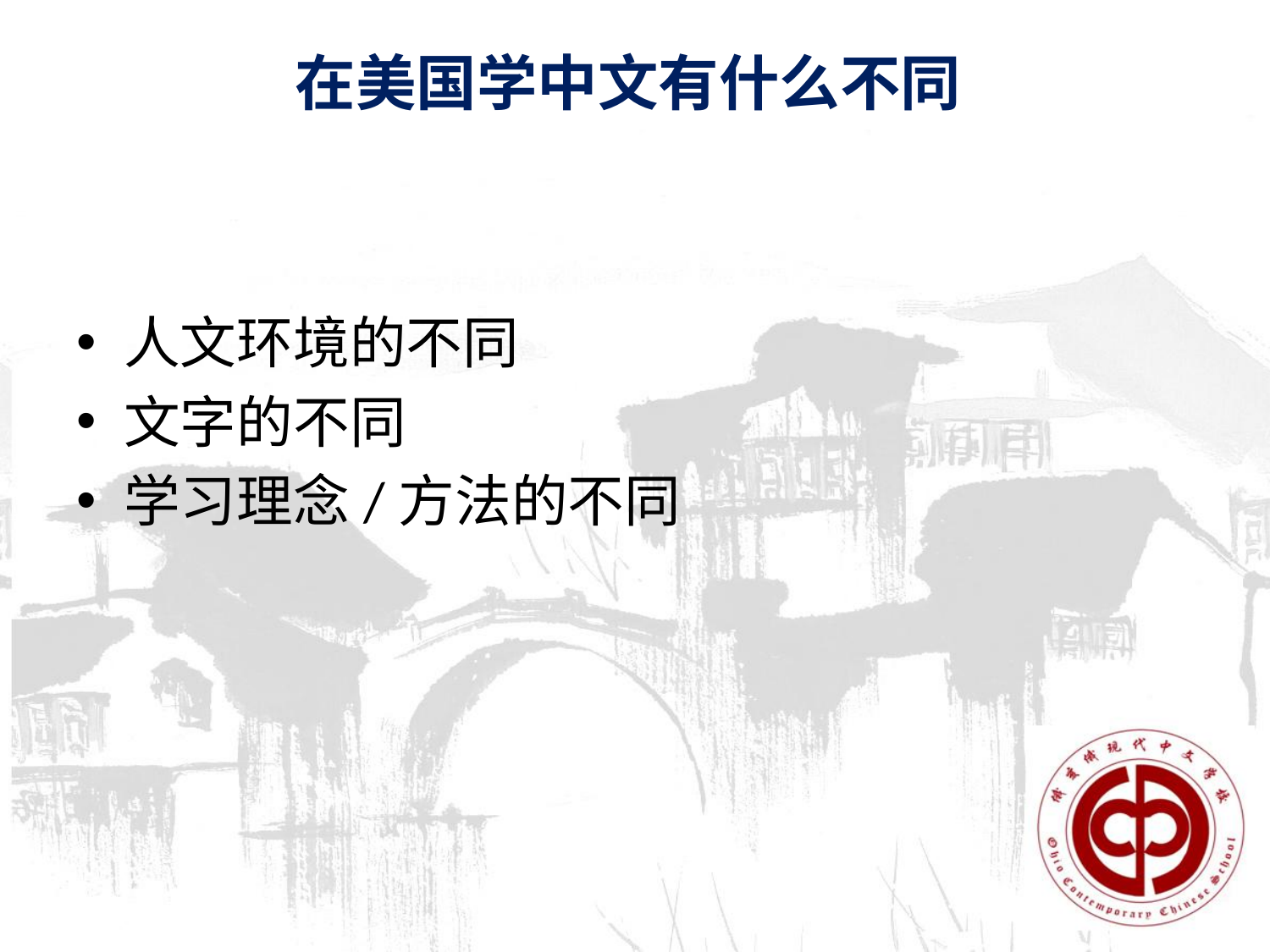

# 在美国学中文有什么不同

人文环境的不同
文字的不同
学习理念/方法的不同